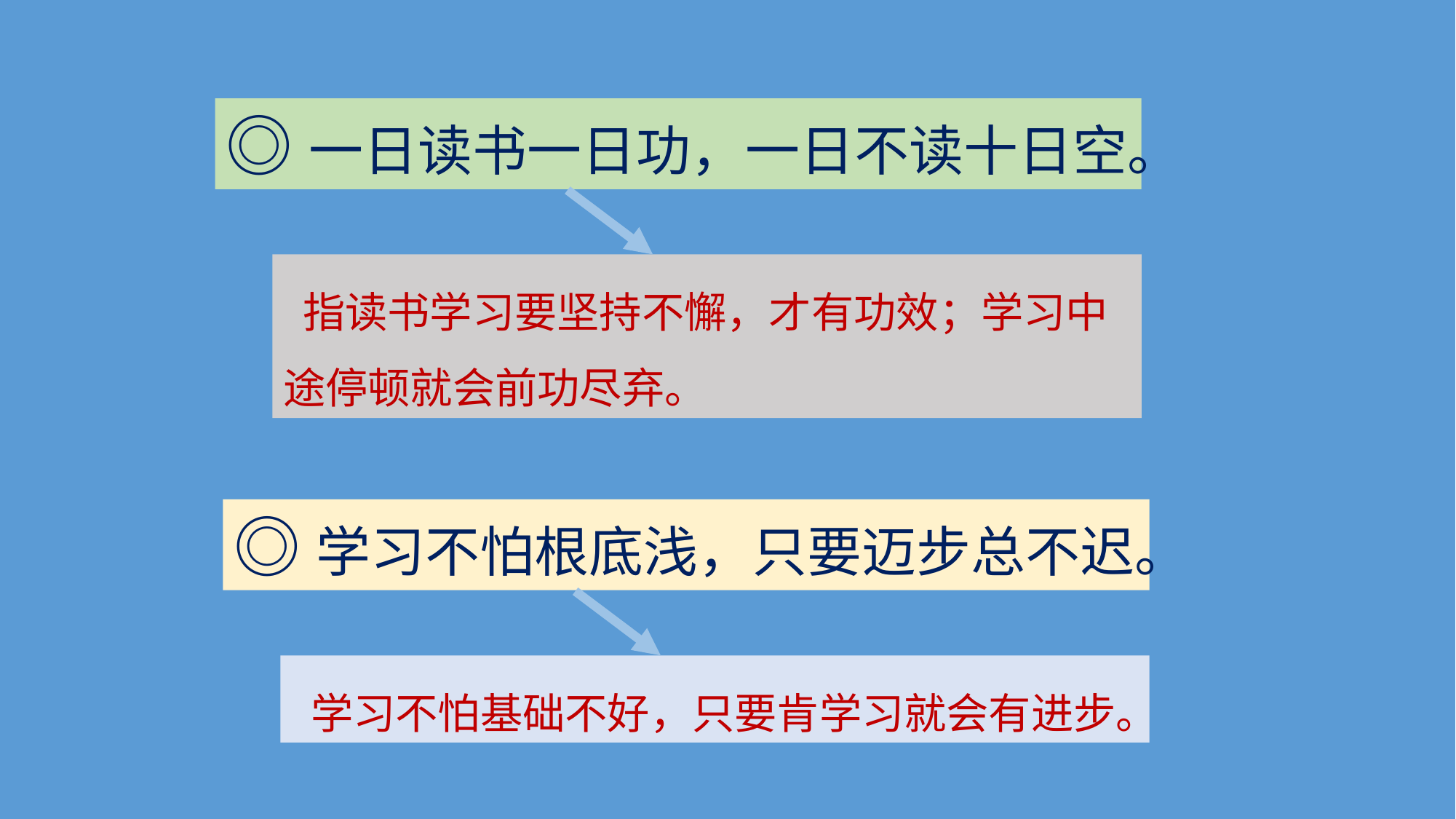

◎一日读书一日功，一日不读十日空。
 指读书学习要坚持不懈，才有功效；学习中途停顿就会前功尽弃。
◎学习不怕根底浅，只要迈步总不迟。
 学习不怕基础不好，只要肯学习就会有进步。